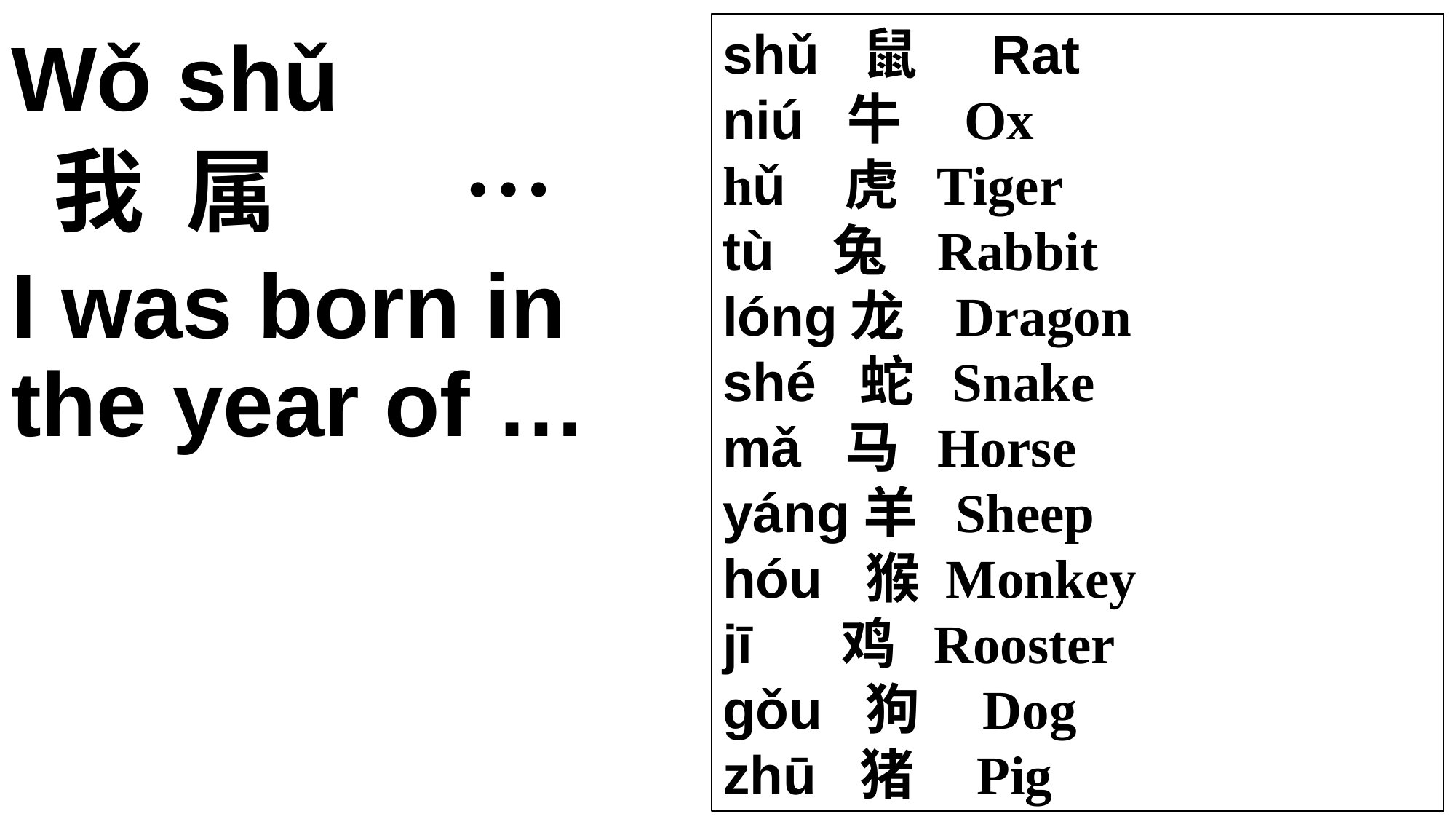

shǔ  鼠     Rat
niú  牛    Ox
hǔ   虎  Tiger
tù   兔   Rabbit
lóng龙   Dragon
shé  蛇  Snake
mǎ  马  Horse
yáng羊  Sheep
hóu  猴 Monkey
jī     鸡  Rooster
gǒu  狗    Dog
zhū  猪    Pig
Wǒ shǔ
 我  属         …
I was born in the year of …